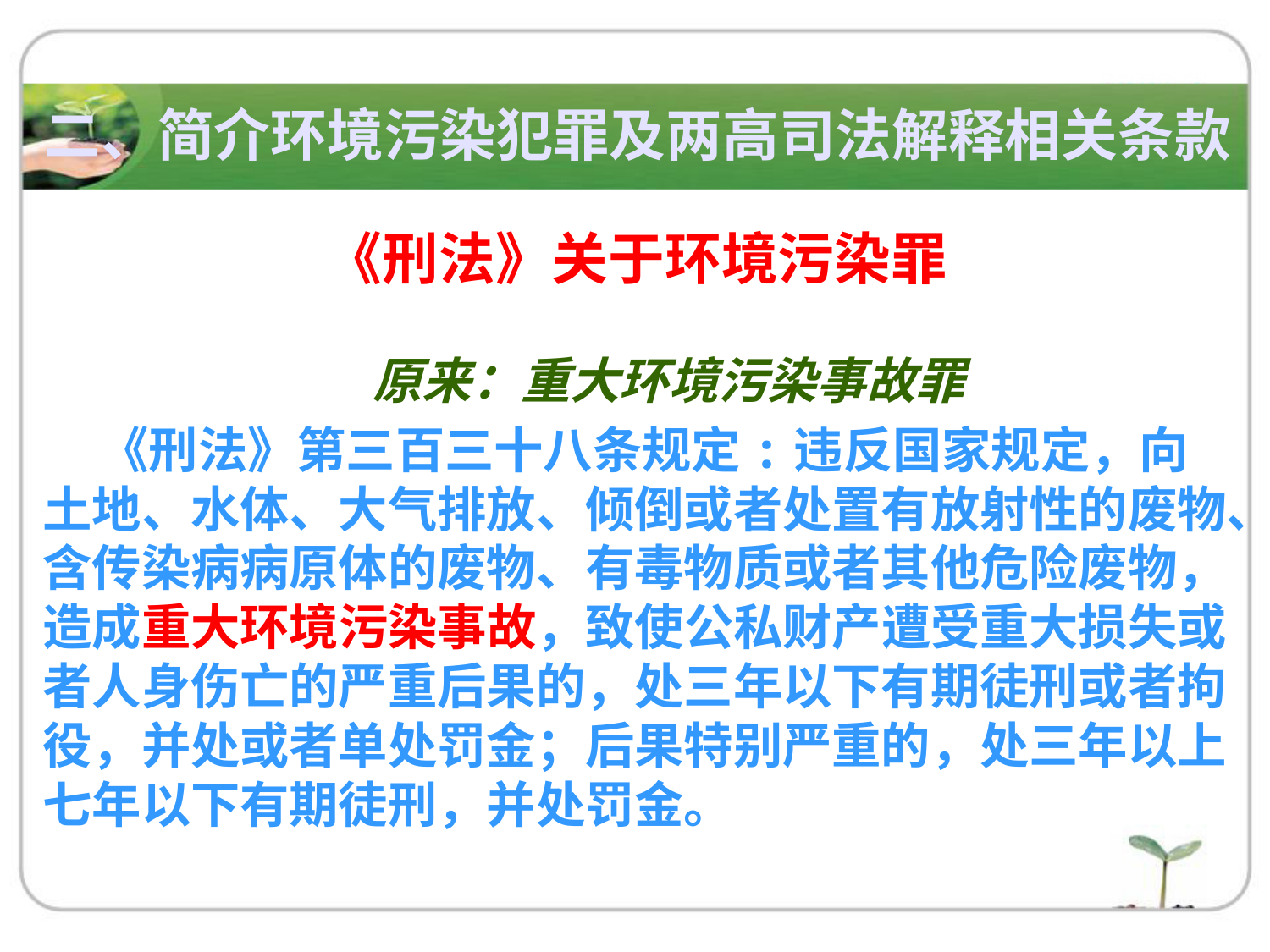

二、简介环境污染犯罪及两高司法解释相关条款
《刑法》关于环境污染罪

     原来：重大环境污染事故罪
    《刑法》第三百三十八条规定:违反国家规定，向土地、水体、大气排放、倾倒或者处置有放射性的废物、含传染病病原体的废物、有毒物质或者其他危险废物，造成重大环境污染事故，致使公私财产遭受重大损失或者人身伤亡的严重后果的，处三年以下有期徒刑或者拘役，并处或者单处罚金；后果特别严重的，处三年以上七年以下有期徒刑，并处罚金。